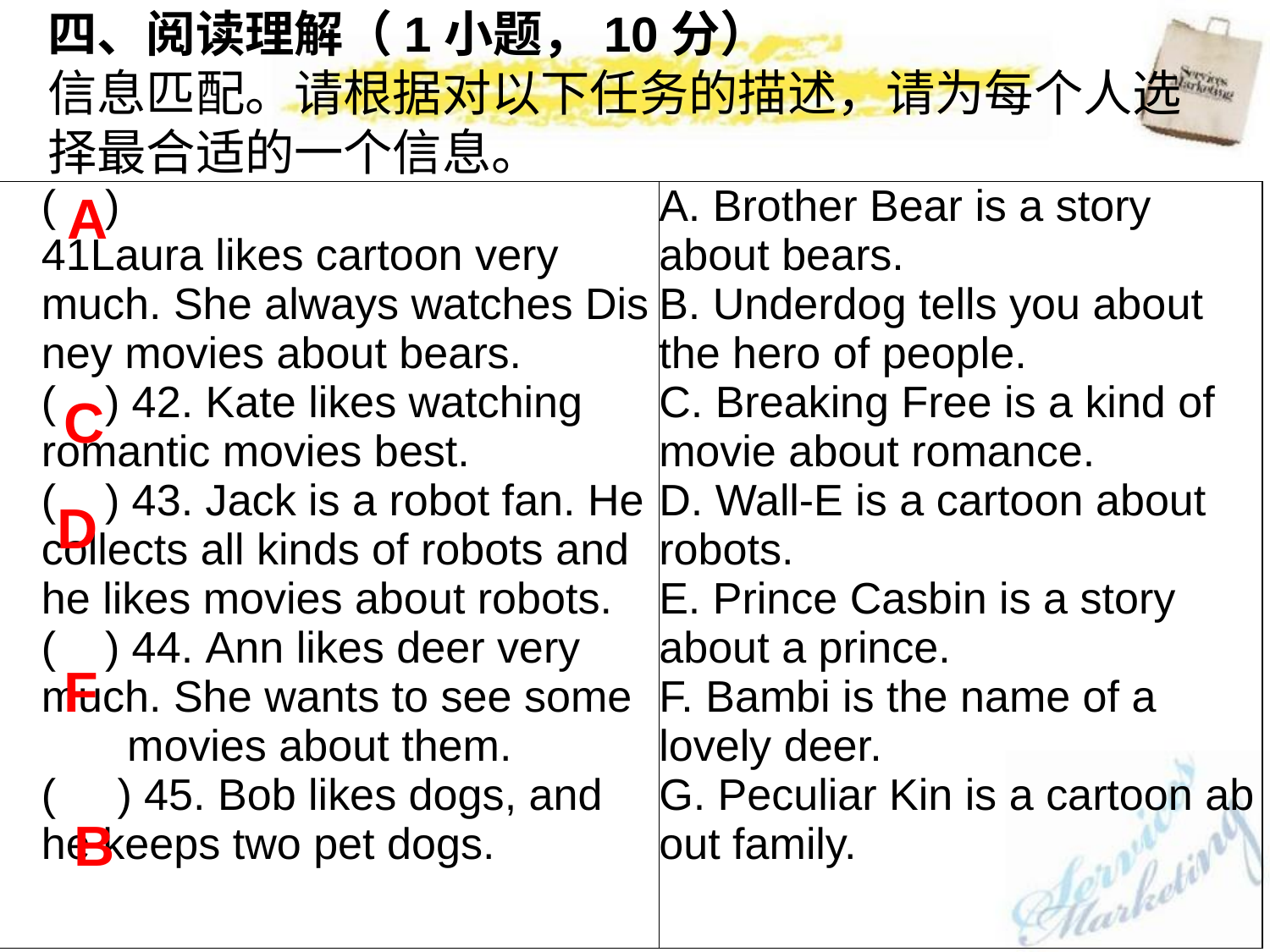

四、阅读理解（1小题，10分）
信息匹配。请根据对以下任务的描述，请为每个人选择最合适的一个信息。
A
| ( ) 41Laura likes cartoon very  much. She always watches Disney movies about bears. ( ) 42. Kate likes watching romantic movies best.  (   ) 43. Jack is a robot fan. He  collects all kinds of robots and  he likes movies about robots. ( ) 44. Ann likes deer very  much. She wants to see some  movies about them. (     ) 45. Bob likes dogs, and  he keeps two pet dogs. | A. Brother Bear is a story  about bears.  B. Underdog tells you about  the hero of people. C. Breaking Free is a kind of  movie about romance. D. Wall-E is a cartoon about  robots. E. Prince Casbin is a story  about a prince. F. Bambi is the name of a  lovely deer. G. Peculiar Kin is a cartoon about family. |
| --- | --- |
C
D
F
B